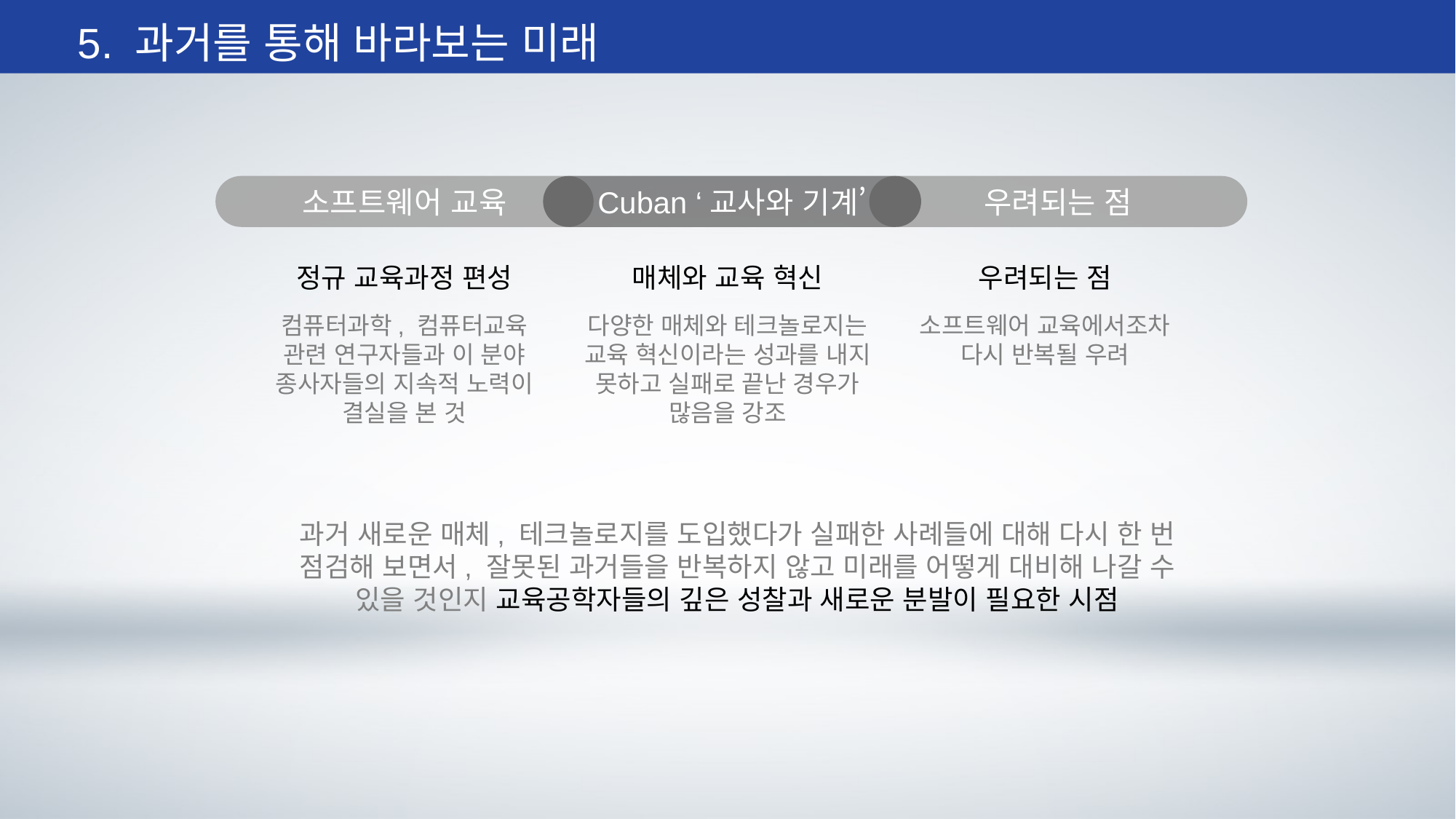

5. 과거를 통해 바라보는 미래
소프트웨어 교육
Cuban ‘교사와 기계’
우려되는 점
정규 교육과정 편성
컴퓨터과학, 컴퓨터교육
관련 연구자들과 이 분야
종사자들의 지속적 노력이
결실을 본 것
매체와 교육 혁신
다양한 매체와 테크놀로지는
교육 혁신이라는 성과를 내지
못하고 실패로 끝난 경우가
많음을 강조
우려되는 점
소프트웨어 교육에서조차
다시 반복될 우려
과거 새로운 매체, 테크놀로지를 도입했다가 실패한 사례들에 대해 다시 한 번 점검해 보면서, 잘못된 과거들을 반복하지 않고 미래를 어떻게 대비해 나갈 수
있을 것인지 교육공학자들의 깊은 성찰과 새로운 분발이 필요한 시점